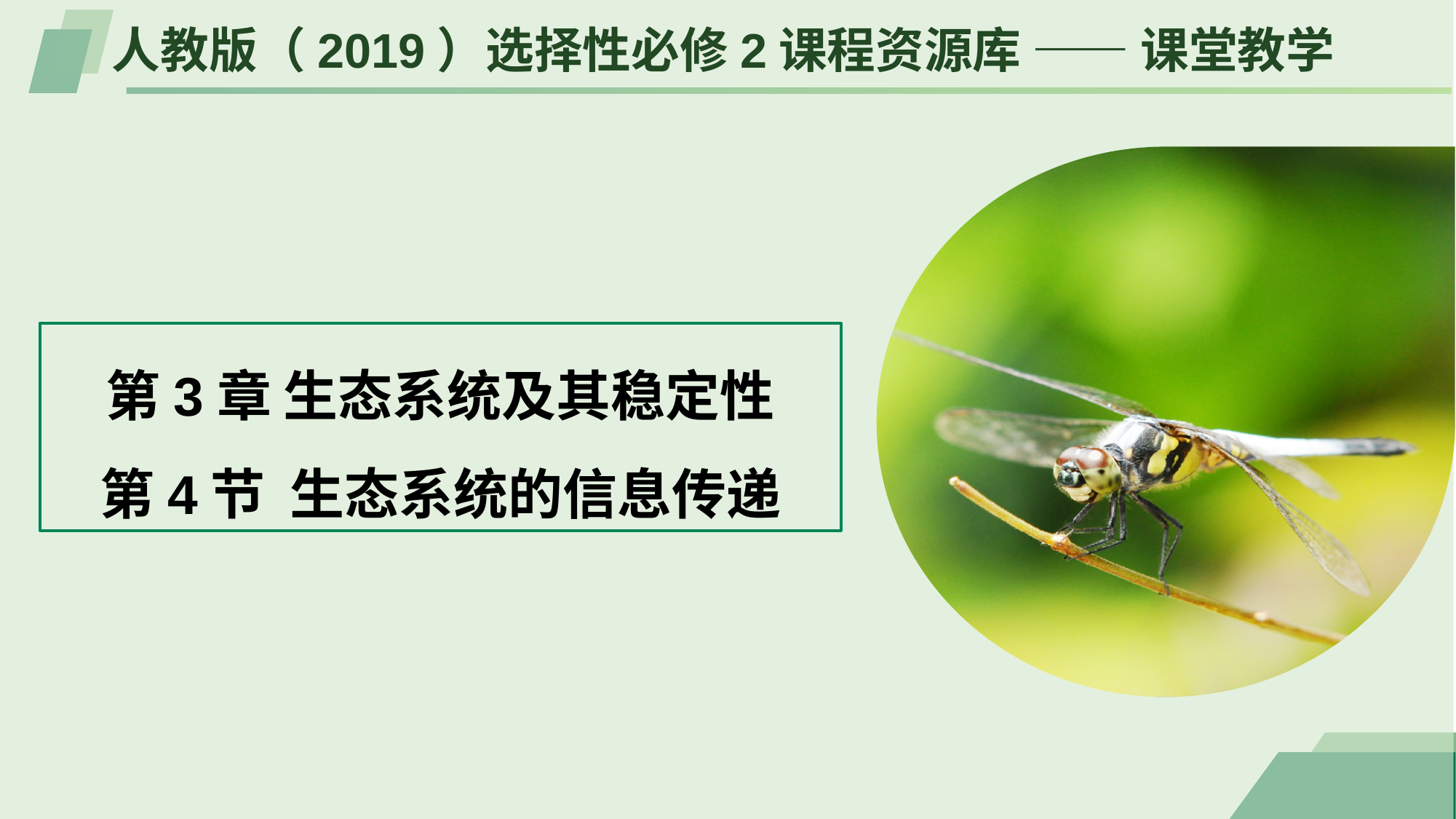

人教版（2019）选择性必修2课程资源库 —— 课堂教学

第3章 生态系统及其稳定性
第4节  生态系统的信息传递